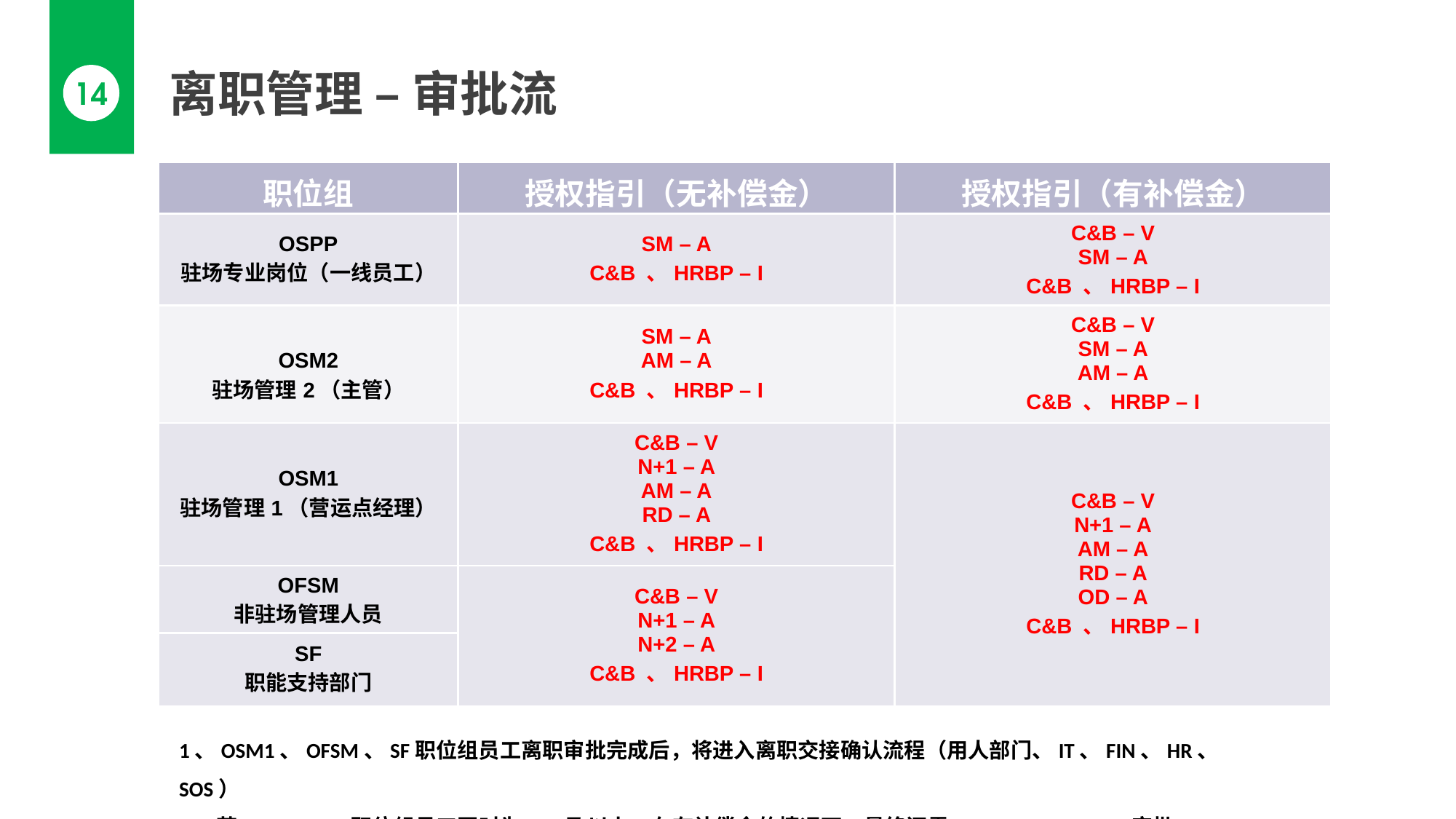

离职管理 – 审批流
14
| 职位组 | 授权指引（无补偿金） | 授权指引（有补偿金） |
| --- | --- | --- |
| OSPP 驻场专业岗位（一线员工） | SM – A C&B 、HRBP – I | C&B – V SM – A C&B 、HRBP – I |
| OSM2 驻场管理2（主管） | SM – A AM – A C&B 、HRBP – I | C&B – V SM – A AM – A C&B 、HRBP – I |
| OSM1 驻场管理1（营运点经理） | C&B – V N+1 – A AM – A RD – A C&B 、HRBP – I | C&B – V N+1 – A AM – A RD – A OD – A C&B 、HRBP – I |
| OFSM 非驻场管理人员 | C&B – V N+1 – A N+2 – A C&B 、HRBP – I |  |
| SF 职能支持部门 |  |  |
1、OSM1、OFSM、SF职位组员工离职审批完成后，将进入离职交接确认流程（用人部门、IT、FIN、HR、SOS）
2、若OFSM、SF职位组员工同时为SG3及以上，在有补偿金的情况下，最终还需CEO、CFO、HRD审批